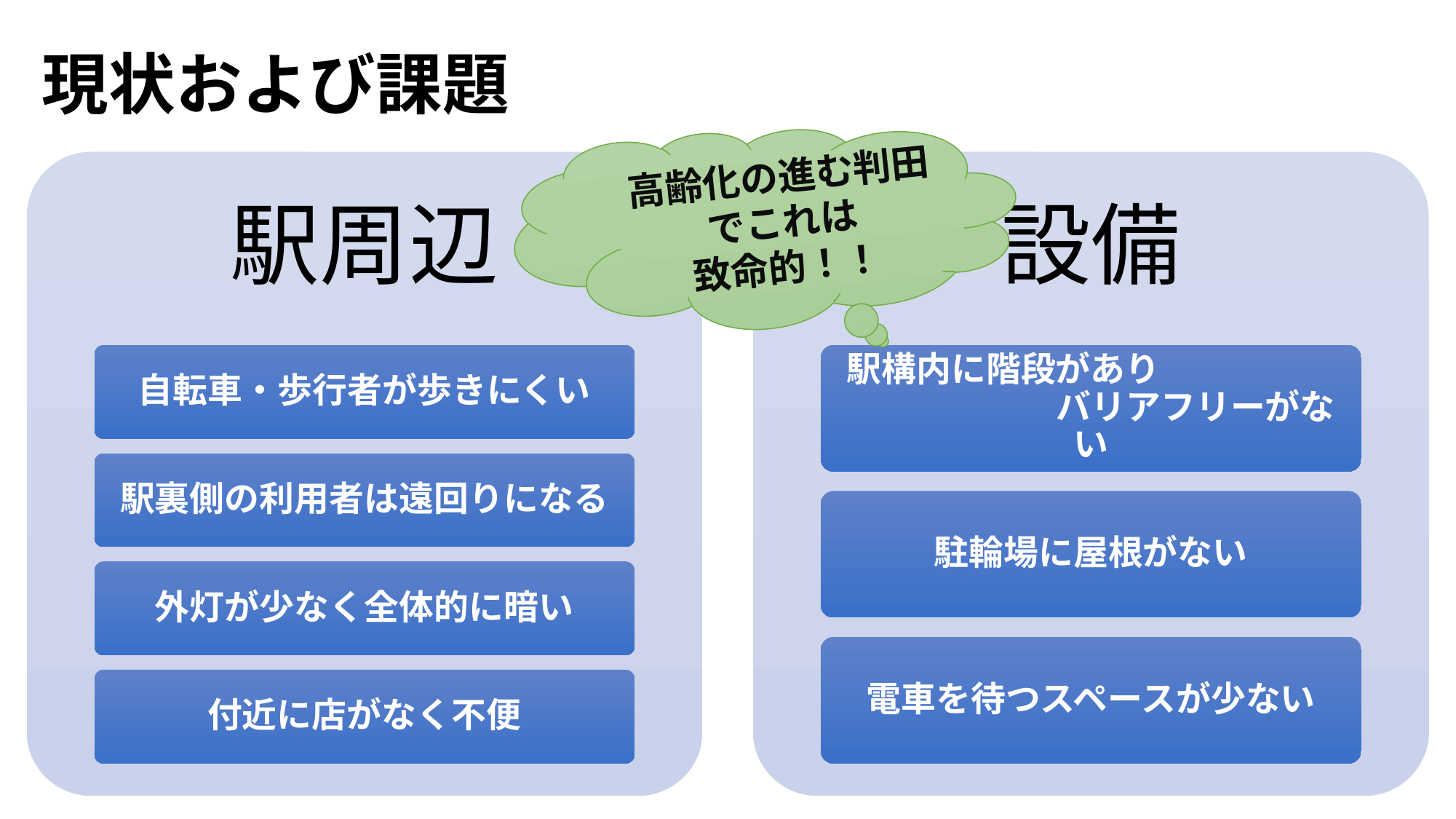

現状および課題
高齢化の進む判田でこれは
致命的！！

駅周辺

設備

自転車・歩行者が歩きにくい
駅構内に階段があり　　　　　　　　　　　バリアフリーがない

駅裏側の利用者は遠回りになる

駐輪場に屋根がない

外灯が少なく全体的に暗い

電車を待つスペースが少ない

付近に店がなく不便